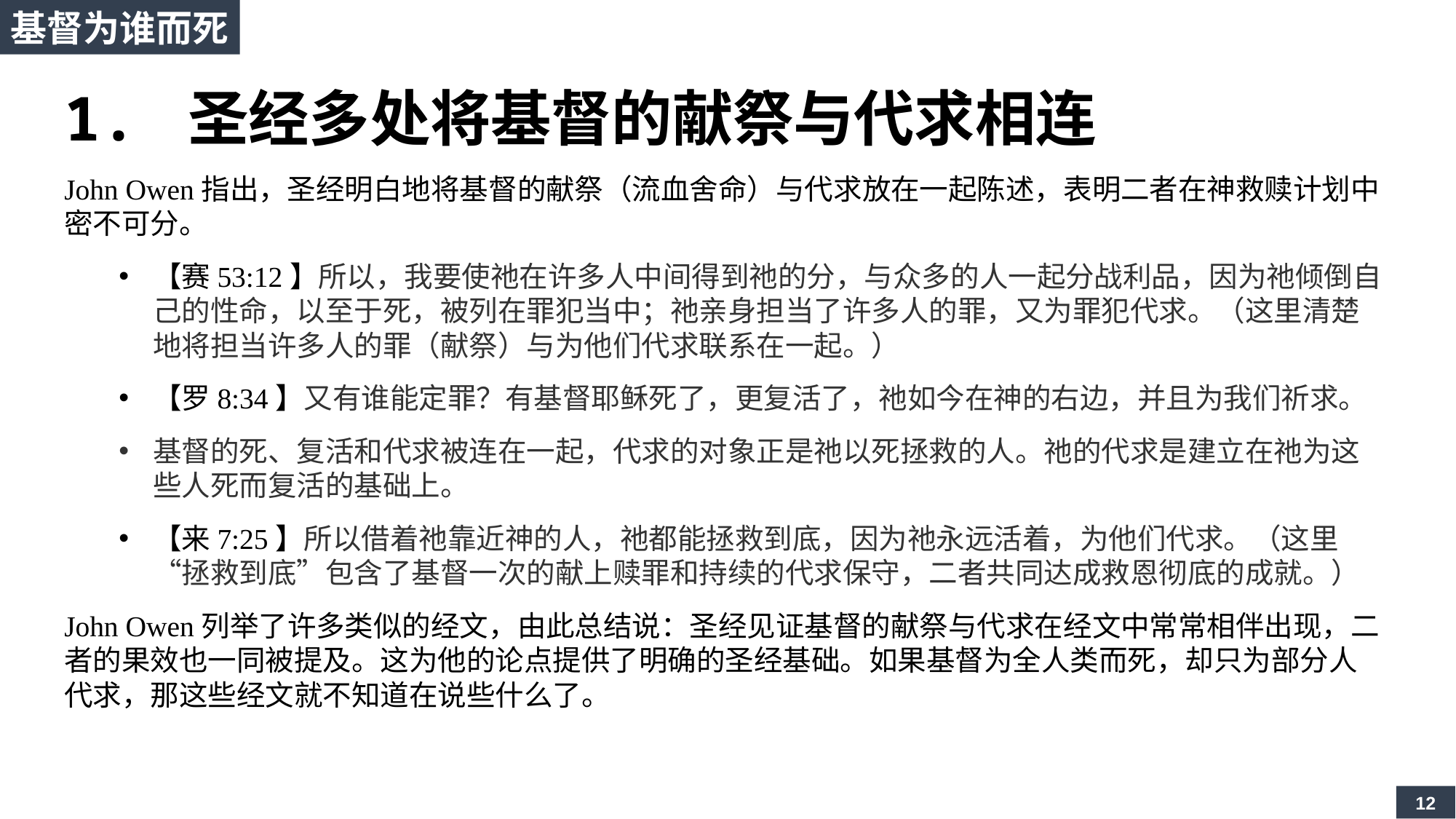

基督为谁而死
1. 圣经多处将基督的献祭与代求相连
John Owen指出，圣经明白地将基督的献祭（流血舍命）与代求放在一起陈述，表明二者在神救赎计划中密不可分。
【赛53:12】所以，我要使祂在许多人中间得到祂的分，与众多的人一起分战利品，因为祂倾倒自己的性命，以至于死，被列在罪犯当中；祂亲身担当了许多人的罪，又为罪犯代求。（这里清楚地将担当许多人的罪（献祭）与为他们代求联系在一起。）
【罗8:34】又有谁能定罪？有基督耶稣死了，更复活了，祂如今在神的右边，并且为我们祈求。
基督的死、复活和代求被连在一起，代求的对象正是祂以死拯救的人。祂的代求是建立在祂为这些人死而复活的基础上。
【来7:25】所以借着祂靠近神的人，祂都能拯救到底，因为祂永远活着，为他们代求。（这里“拯救到底”包含了基督一次的献上赎罪和持续的代求保守，二者共同达成救恩彻底的成就。）
John Owen列举了许多类似的经文，由此总结说：圣经见证基督的献祭与代求在经文中常常相伴出现，二者的果效也一同被提及。这为他的论点提供了明确的圣经基础。如果基督为全人类而死，却只为部分人代求，那这些经文就不知道在说些什么了。
12